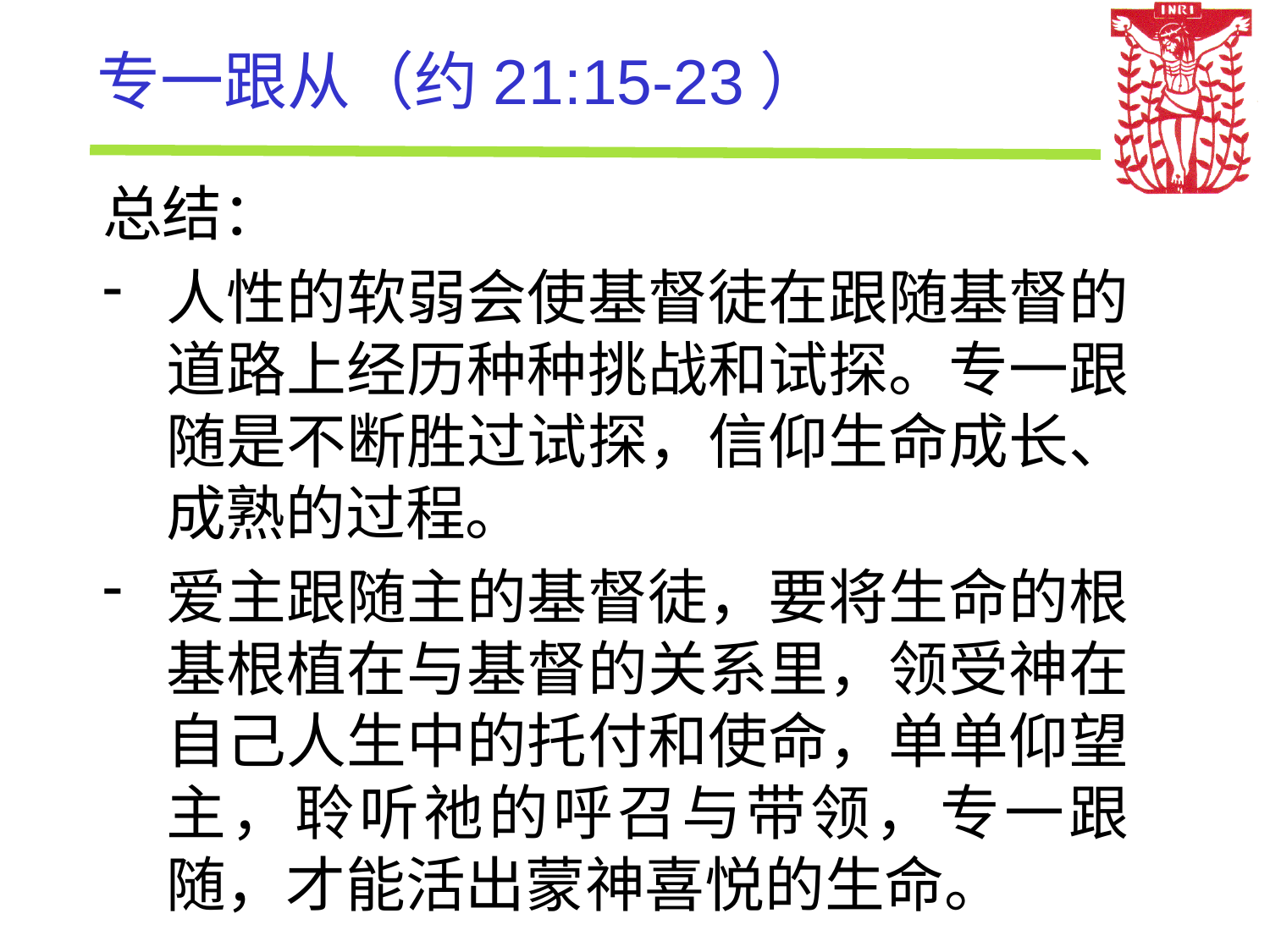

# 专一跟从（约21:15-23）
总结：
人性的软弱会使基督徒在跟随基督的道路上经历种种挑战和试探。专一跟随是不断胜过试探，信仰生命成长、成熟的过程。
爱主跟随主的基督徒，要将生命的根基根植在与基督的关系里，领受神在自己人生中的托付和使命，单单仰望主，聆听祂的呼召与带领，专一跟随，才能活出蒙神喜悦的生命。